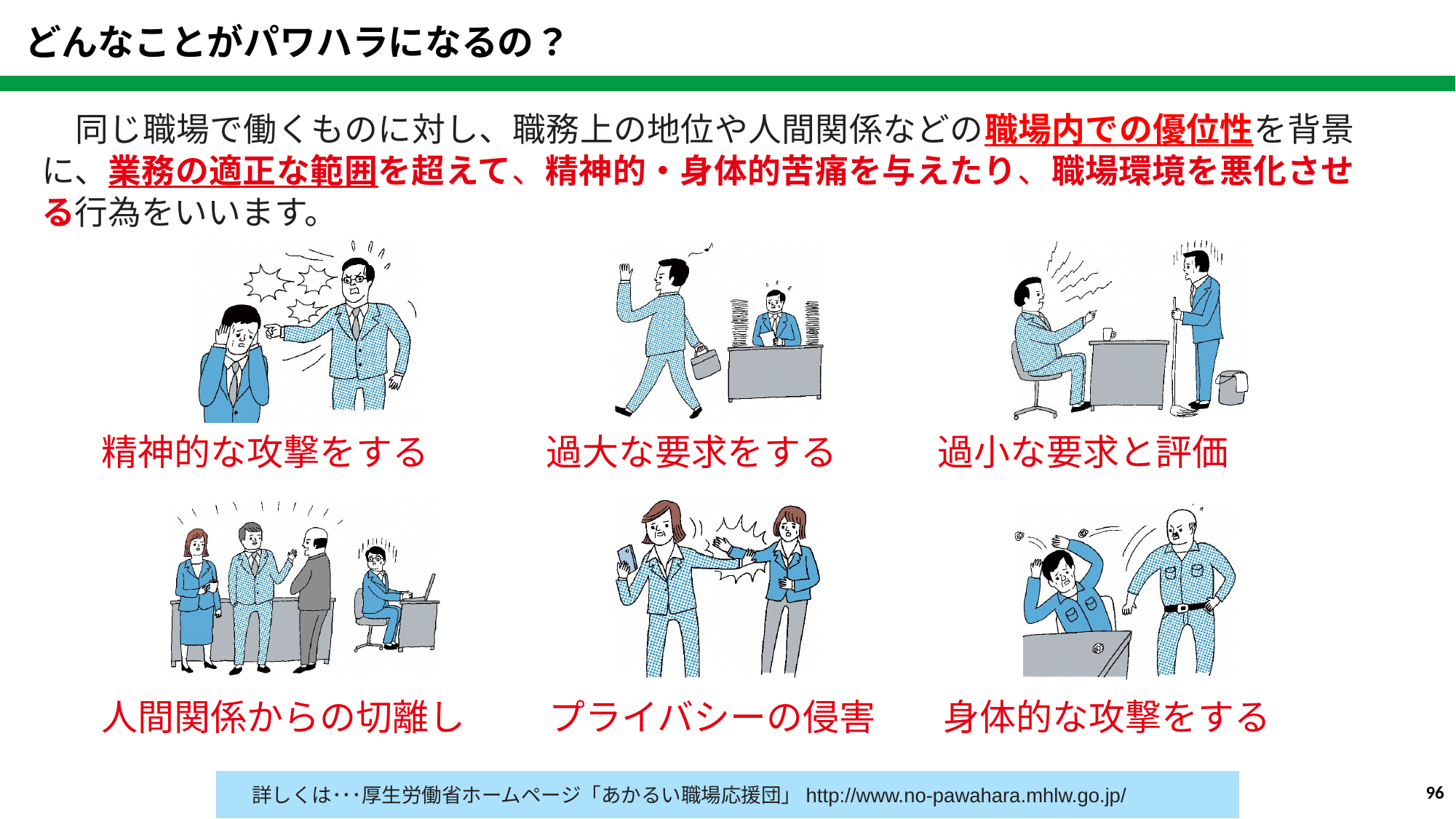

どんなことがパワハラになるの？

　同じ職場で働くものに対し、職務上の地位や人間関係などの職場内での優位性を背景に、業務の適正な範囲を超えて、精神的・身体的苦痛を与えたり、職場環境を悪化させる行為をいいます。

精神的な攻撃をする
過大な要求をする
過小な要求と評価

人間関係からの切離し
プライバシーの侵害
身体的な攻撃をする
詳しくは･･･厚生労働省ホームページ「あかるい職場応援団」http://www.no-pawahara.mhlw.go.jp/
96